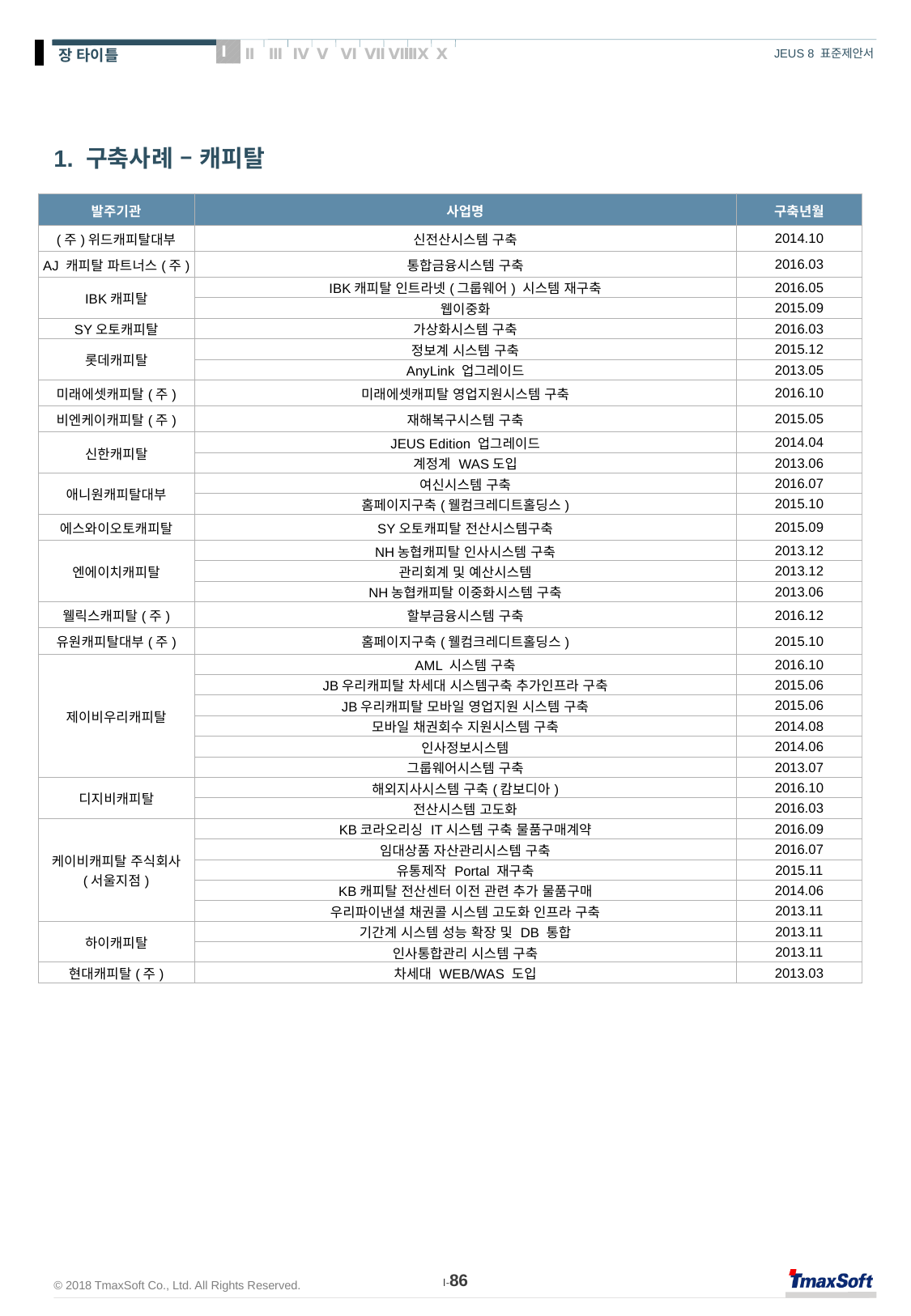

# 1. 구축사례 – 캐피탈
| 발주기관 | 사업명 | 구축년월 |
| --- | --- | --- |
| (주)위드캐피탈대부 | 신전산시스템 구축 | 2014.10 |
| AJ 캐피탈 파트너스(주) | 통합금융시스템 구축 | 2016.03 |
| IBK캐피탈 | IBK캐피탈 인트라넷(그룹웨어) 시스템 재구축 | 2016.05 |
|  | 웹이중화 | 2015.09 |
| SY오토캐피탈 | 가상화시스템 구축 | 2016.03 |
| 롯데캐피탈 | 정보계 시스템 구축 | 2015.12 |
|  | AnyLink 업그레이드 | 2013.05 |
| 미래에셋캐피탈(주) | 미래에셋캐피탈 영업지원시스템 구축 | 2016.10 |
| 비엔케이캐피탈(주) | 재해복구시스템 구축 | 2015.05 |
| 신한캐피탈 | JEUS Edition 업그레이드 | 2014.04 |
|  | 계정계 WAS도입 | 2013.06 |
| 애니원캐피탈대부 | 여신시스템 구축 | 2016.07 |
|  | 홈페이지구축(웰컴크레디트홀딩스) | 2015.10 |
| 에스와이오토캐피탈 | SY오토캐피탈 전산시스템구축 | 2015.09 |
| 엔에이치캐피탈 | NH농협캐피탈 인사시스템 구축 | 2013.12 |
|  | 관리회계 및 예산시스템 | 2013.12 |
|  | NH농협캐피탈 이중화시스템 구축 | 2013.06 |
| 웰릭스캐피탈(주) | 할부금융시스템 구축 | 2016.12 |
| 유원캐피탈대부(주) | 홈페이지구축(웰컴크레디트홀딩스) | 2015.10 |
| 제이비우리캐피탈 | AML 시스템 구축 | 2016.10 |
|  | JB우리캐피탈 차세대 시스템구축 추가인프라 구축 | 2015.06 |
|  | JB우리캐피탈 모바일 영업지원 시스템 구축 | 2015.06 |
|  | 모바일 채권회수 지원시스템 구축 | 2014.08 |
|  | 인사정보시스템 | 2014.06 |
|  | 그룹웨어시스템 구축 | 2013.07 |
| 디지비캐피탈 | 해외지사시스템 구축(캄보디아) | 2016.10 |
|  | 전산시스템 고도화 | 2016.03 |
| 케이비캐피탈 주식회사 (서울지점) | KB코라오리싱 IT시스템 구축 물품구매계약 | 2016.09 |
|  | 임대상품 자산관리시스템 구축 | 2016.07 |
|  | 유통제작 Portal 재구축 | 2015.11 |
|  | KB캐피탈 전산센터 이전 관련 추가 물품구매 | 2014.06 |
|  | 우리파이낸셜 채권콜 시스템 고도화 인프라 구축 | 2013.11 |
| 하이캐피탈 | 기간계 시스템 성능 확장 및 DB 통합 | 2013.11 |
|  | 인사통합관리 시스템 구축 | 2013.11 |
| 현대캐피탈(주) | 차세대 WEB/WAS 도입 | 2013.03 |